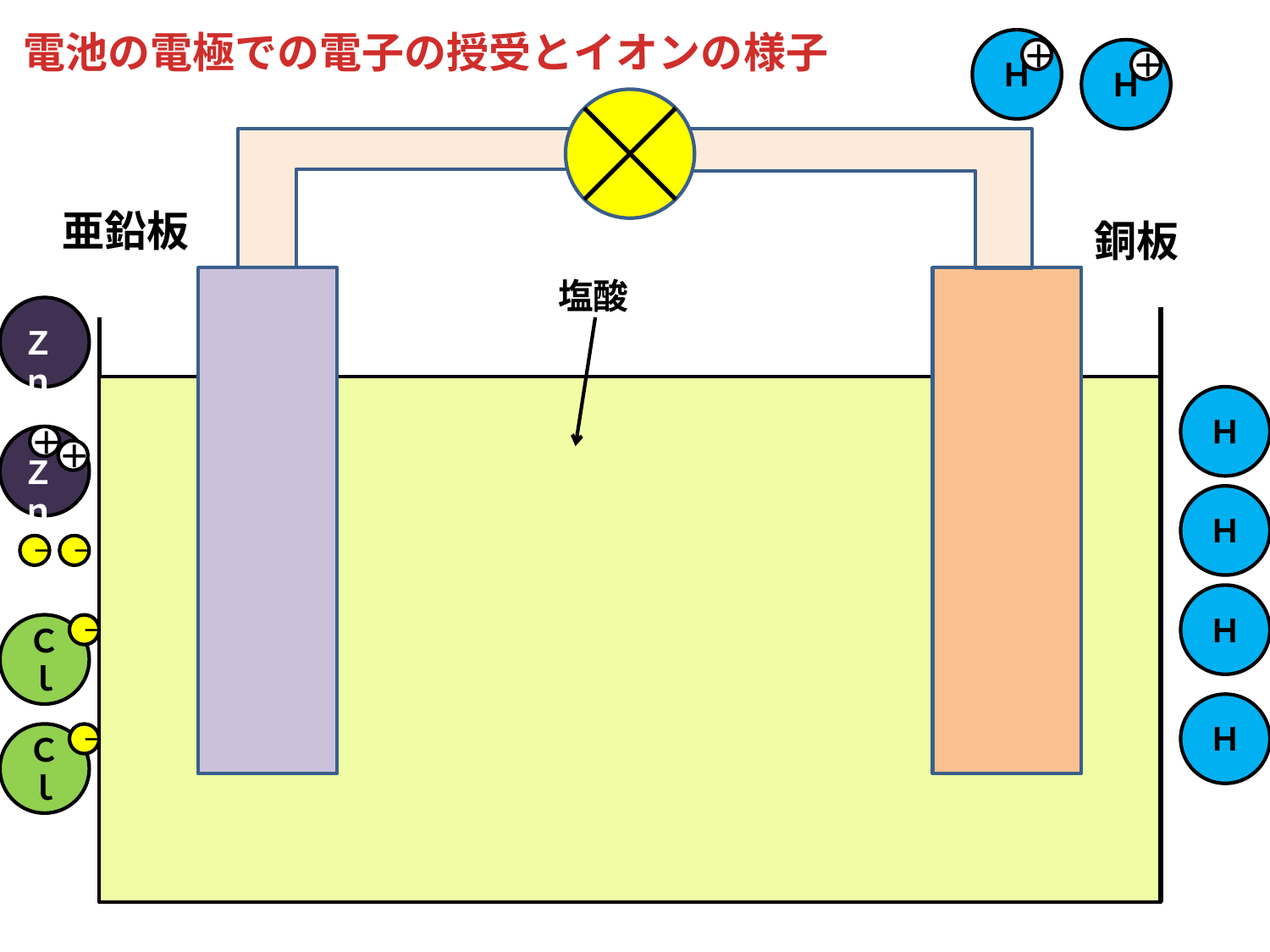

電池の電極での電子の授受とイオンの様子
Ｈ

＋
Ｈ

＋

亜鉛板
銅板

塩酸

Ｚｎ

Ｈ
Ｈ
＋

Ｚｎ
＋
Ｈ
－
－
Ｈ
Ｃｌ
－
Ｃｌ
－